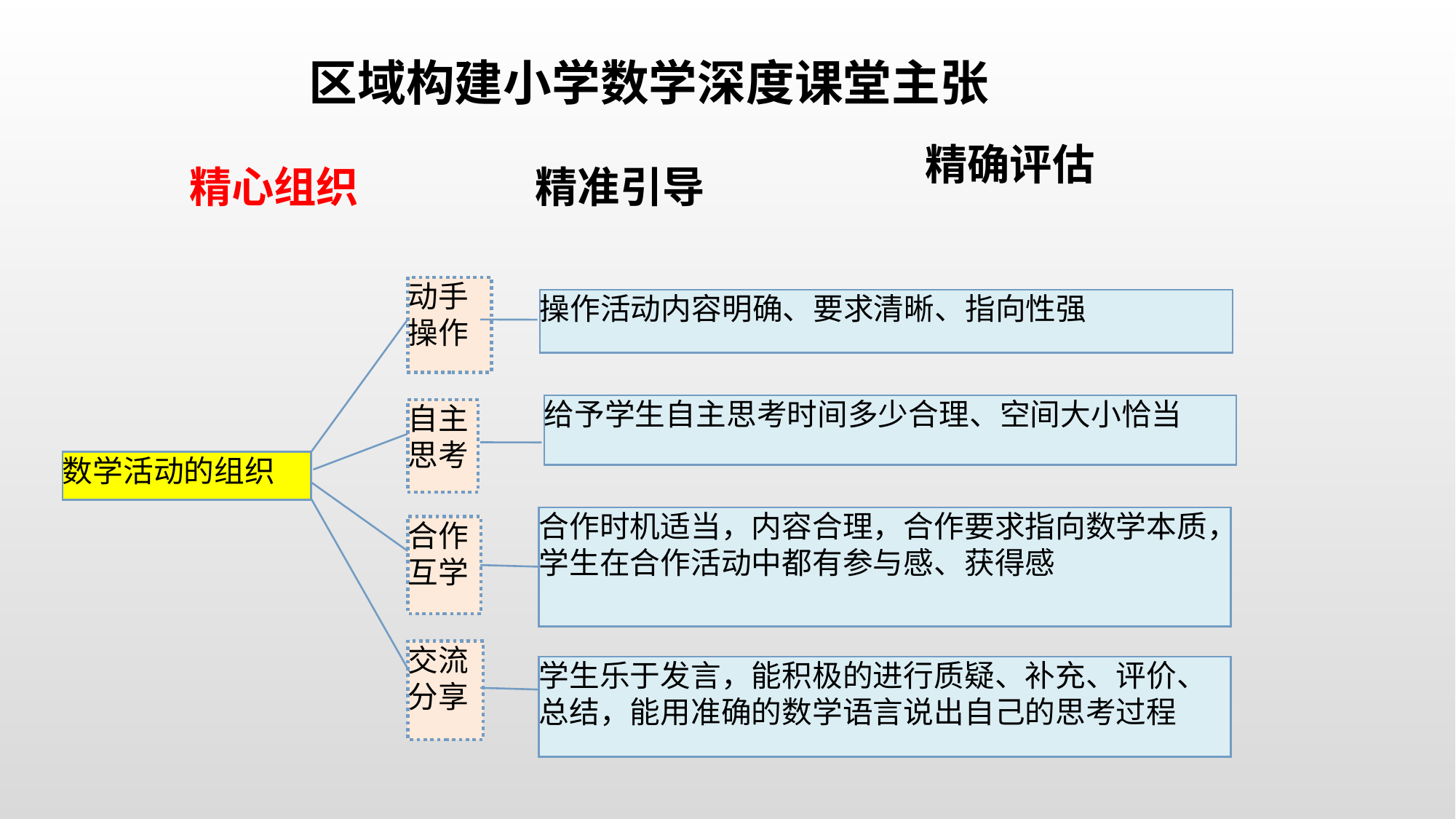

区域构建小学数学深度课堂主张
精确评估
精心组织
精准引导
动手
操作

操作活动内容明确、要求清晰、指向性强

给予学生自主思考时间多少合理、空间大小恰当

自主
思考

数学活动的组织

合作时机适当，内容合理，合作要求指向数学本质，学生在合作活动中都有参与感、获得感

合作
互学

交流
分享

学生乐于发言，能积极的进行质疑、补充、评价、总结，能用准确的数学语言说出自己的思考过程